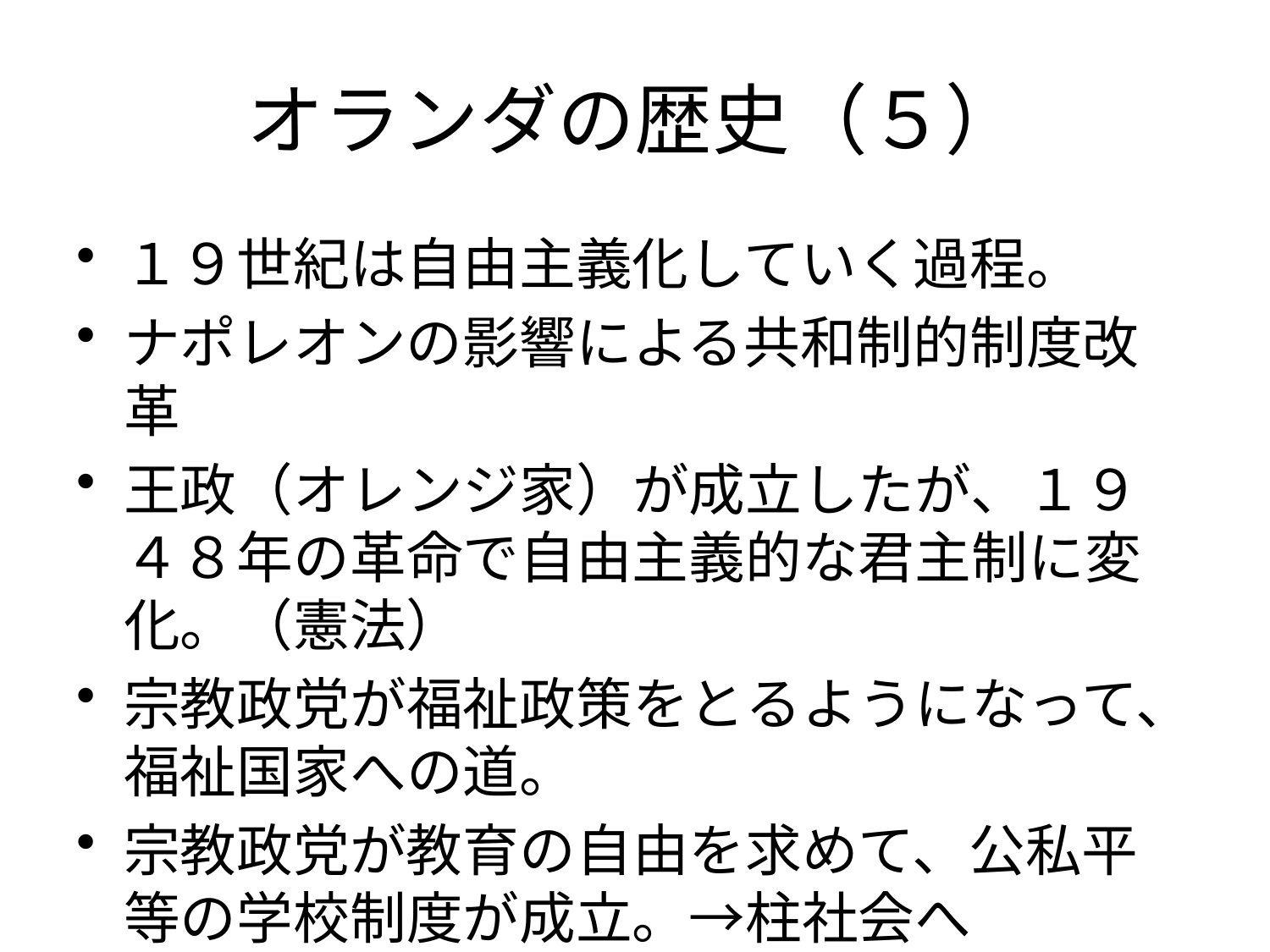

# オランダの歴史（５）
１９世紀は自由主義化していく過程。
ナポレオンの影響による共和制的制度改革
王政（オレンジ家）が成立したが、１９４８年の革命で自由主義的な君主制に変化。（憲法）
宗教政党が福祉政策をとるようになって、福祉国家への道。
宗教政党が教育の自由を求めて、公私平等の学校制度が成立。→柱社会へ